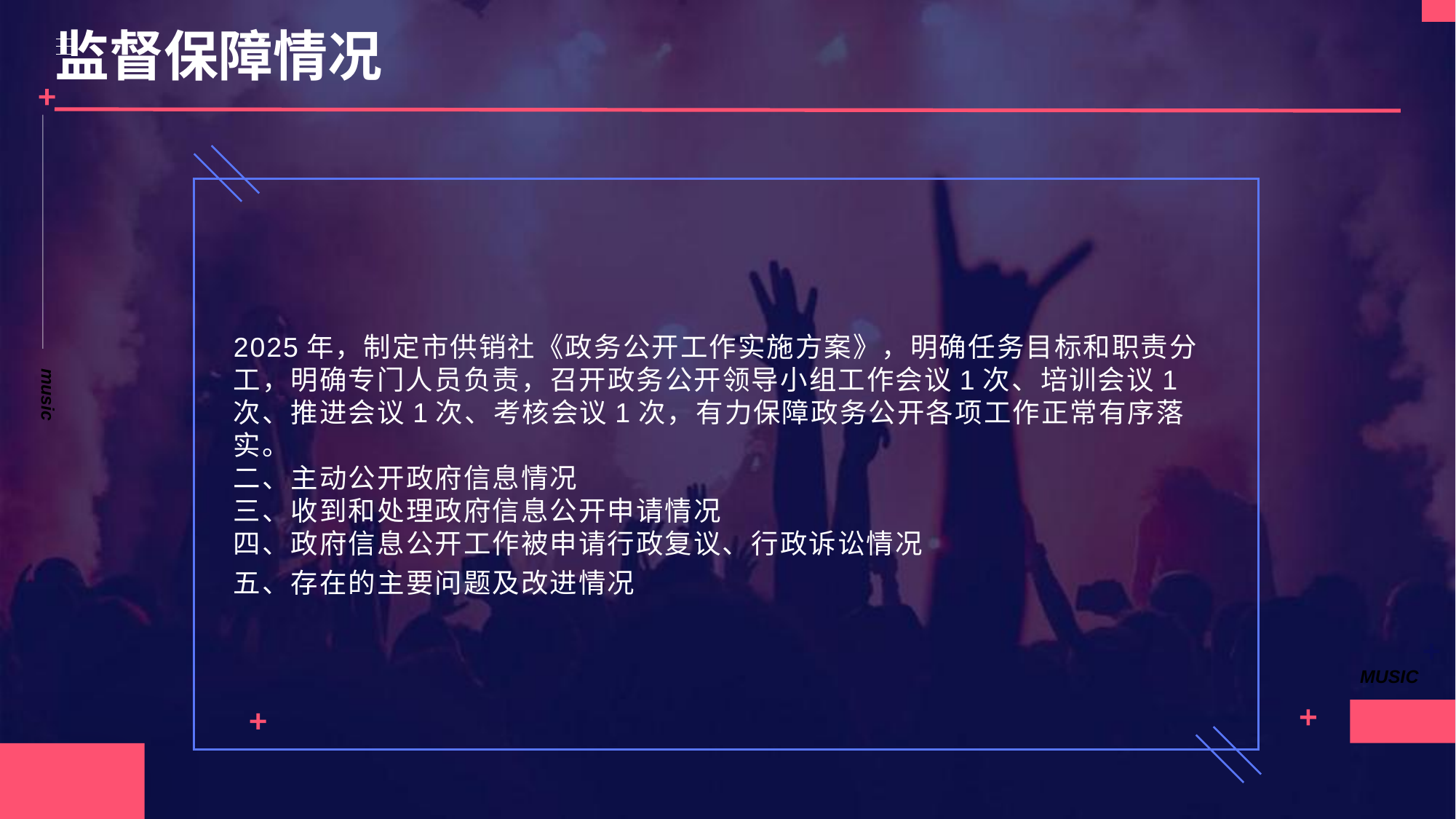

监督保障情况

music

2025年，制定市供销社《政务公开工作实施方案》，明确任务目标和职责分工，明确专门人员负责，召开政务公开领导小组工作会议1次、培训会议1次、推进会议1次、考核会议1次，有力保障政务公开各项工作正常有序落实。
二、主动公开政府信息情况
三、收到和处理政府信息公开申请情况
四、政府信息公开工作被申请行政复议、行政诉讼情况
五、存在的主要问题及改进情况

MUSIC